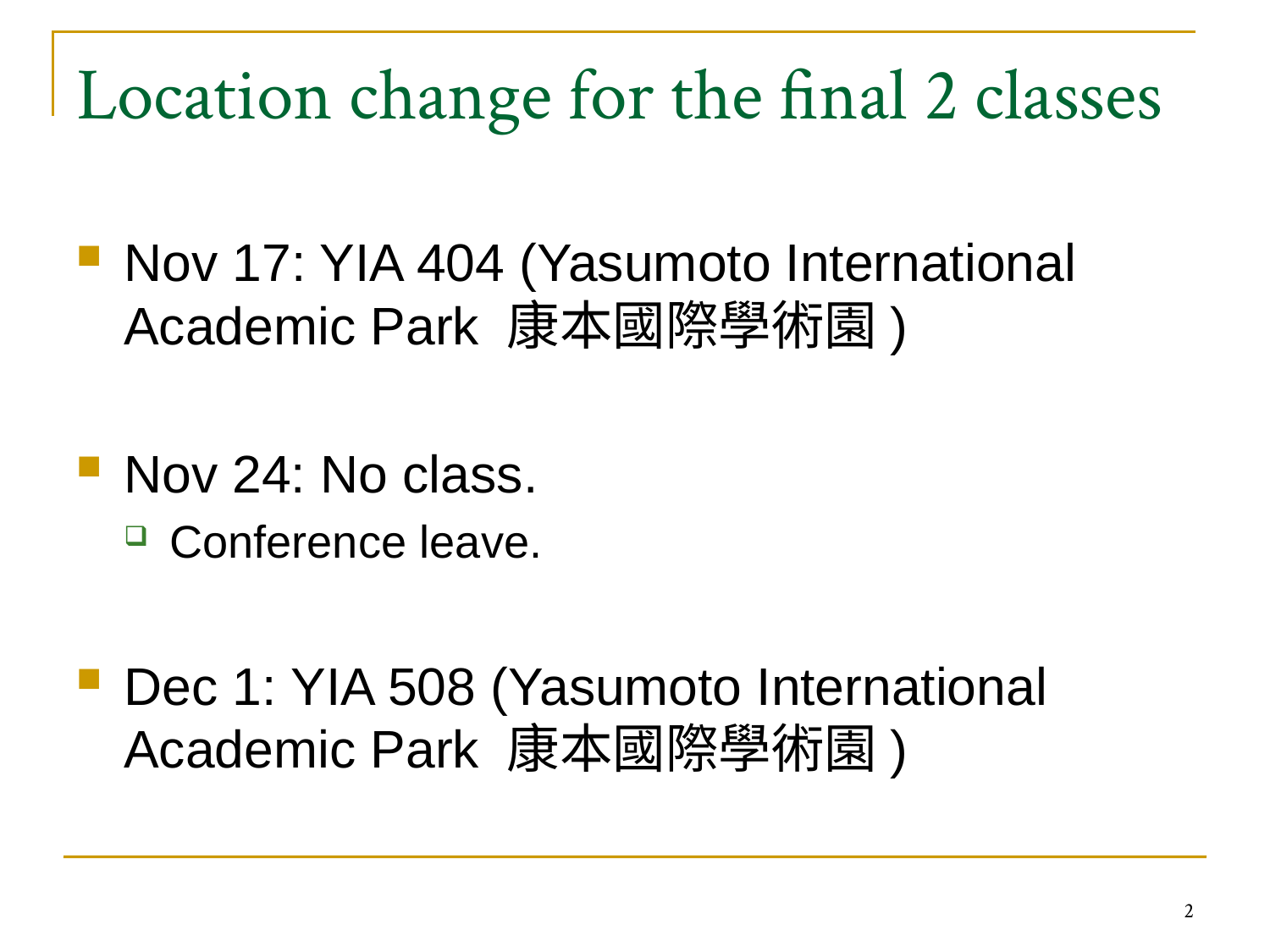

# Location change for the final 2 classes
Nov 17: YIA 404 (Yasumoto International Academic Park 康本國際學術園)

Nov 24: No class.
Conference leave.

Dec 1: YIA 508 (Yasumoto International Academic Park 康本國際學術園)

2